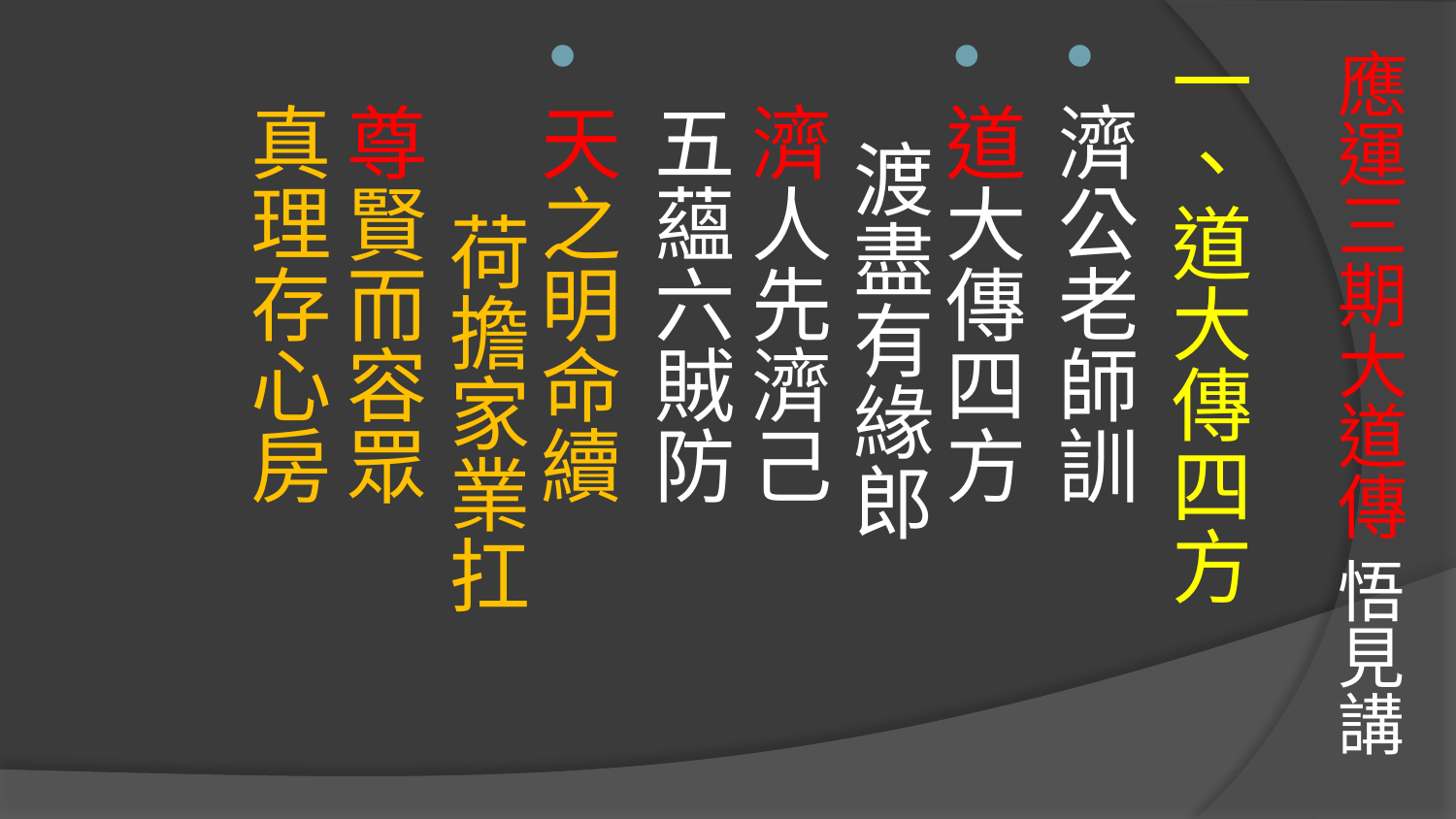

# 應運三期大道傳 悟見講
一、道大傳四方
濟公老師訓
道大傳四方                  渡盡有緣郎
濟人先濟己                五蘊六賊防
天之明命續                      荷擔家業扛
尊賢而容眾                真理存心房